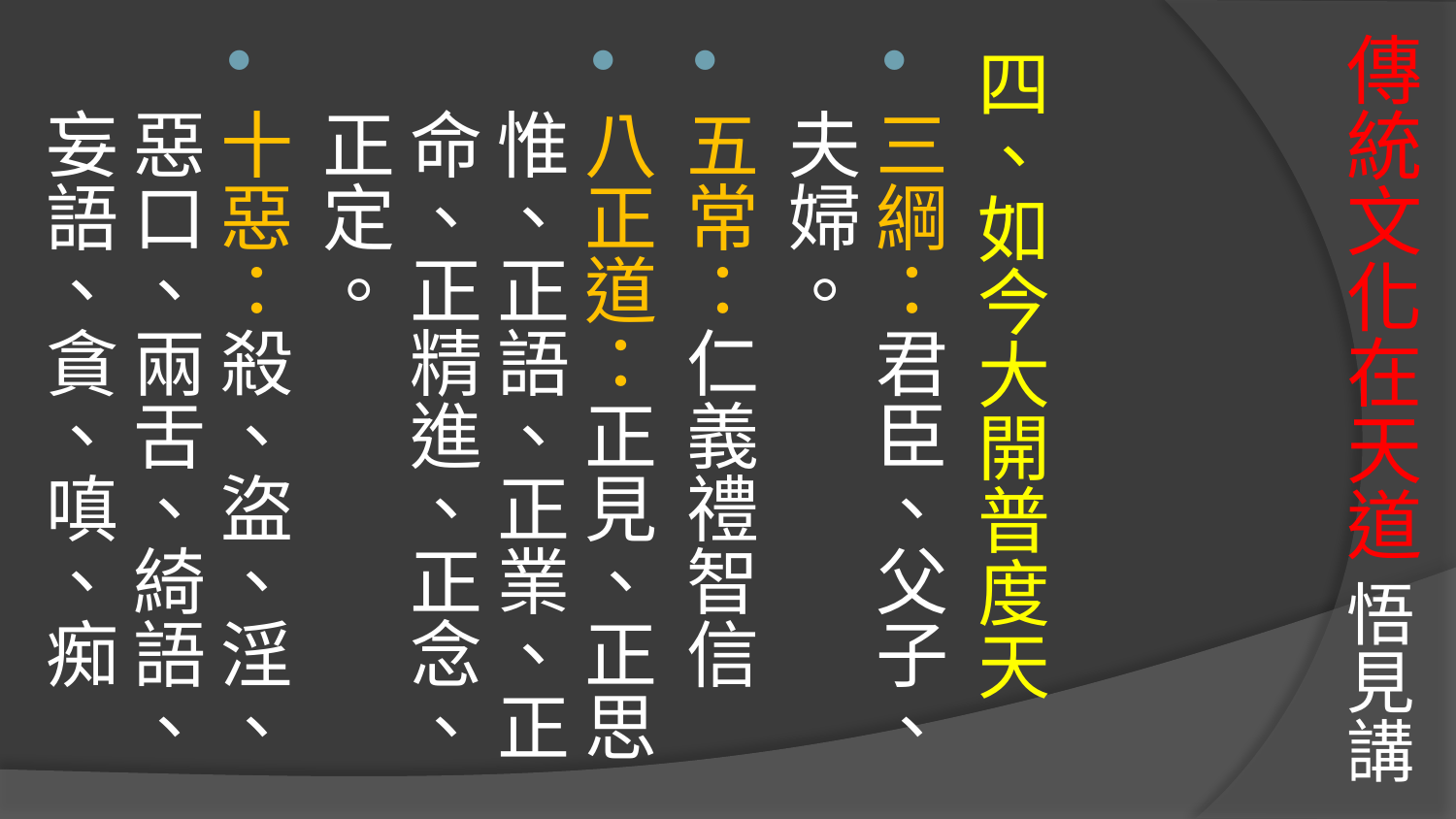

# 傳統文化在天道 悟見講
四、如今大開普度天
三綱：君臣、父子、夫婦。
五常：仁義禮智信
八正道：正見、正思惟、正語、正業、正命、正精進、正念、正定。
十惡：殺、盜、淫、惡口、兩舌、綺語、妄語、貪、嗔、痴